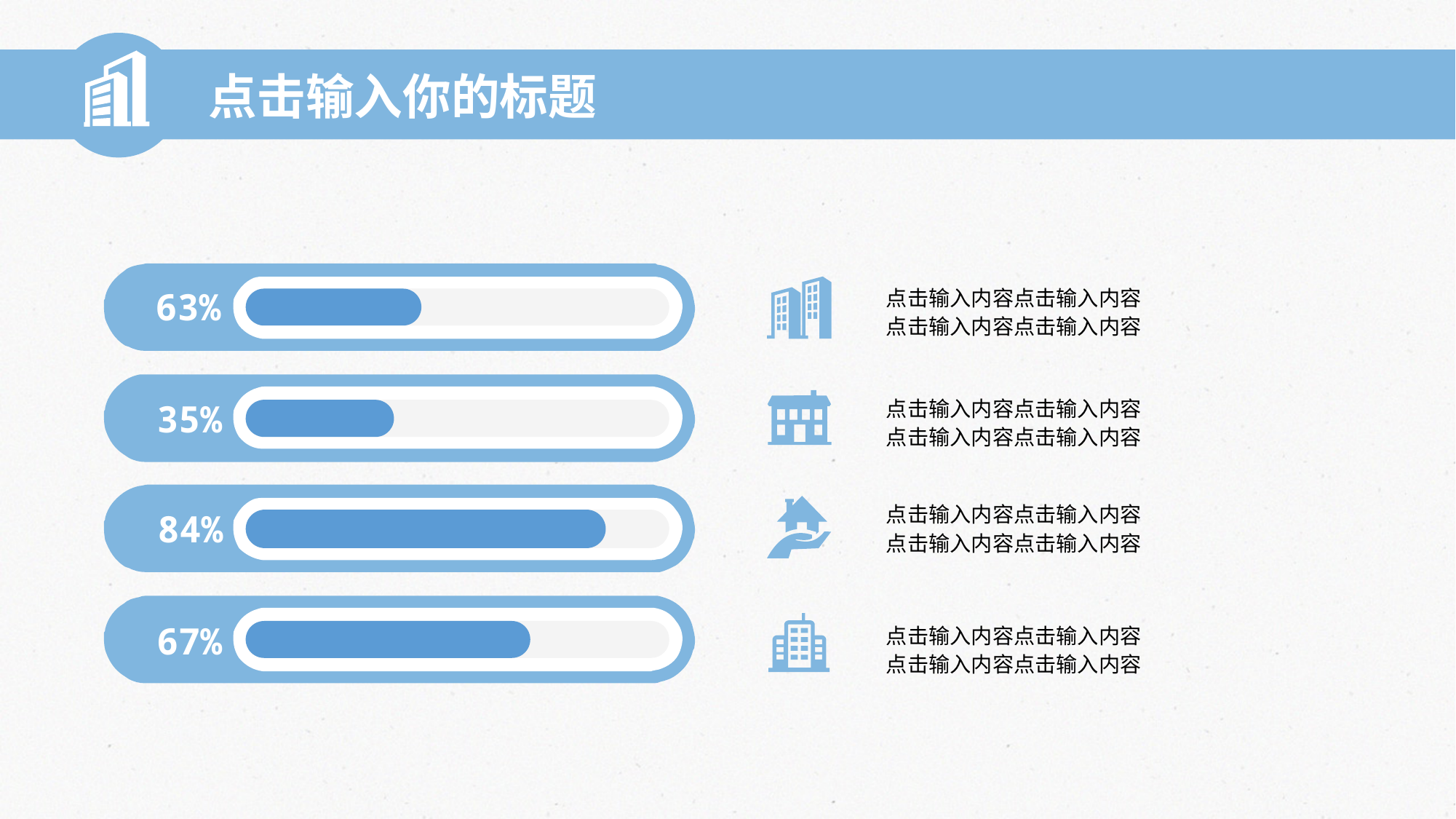

点击输入你的标题

63%

点击输入内容点击输入内容
点击输入内容点击输入内容

35%

点击输入内容点击输入内容
点击输入内容点击输入内容

84%

点击输入内容点击输入内容
点击输入内容点击输入内容

67%

点击输入内容点击输入内容
点击输入内容点击输入内容